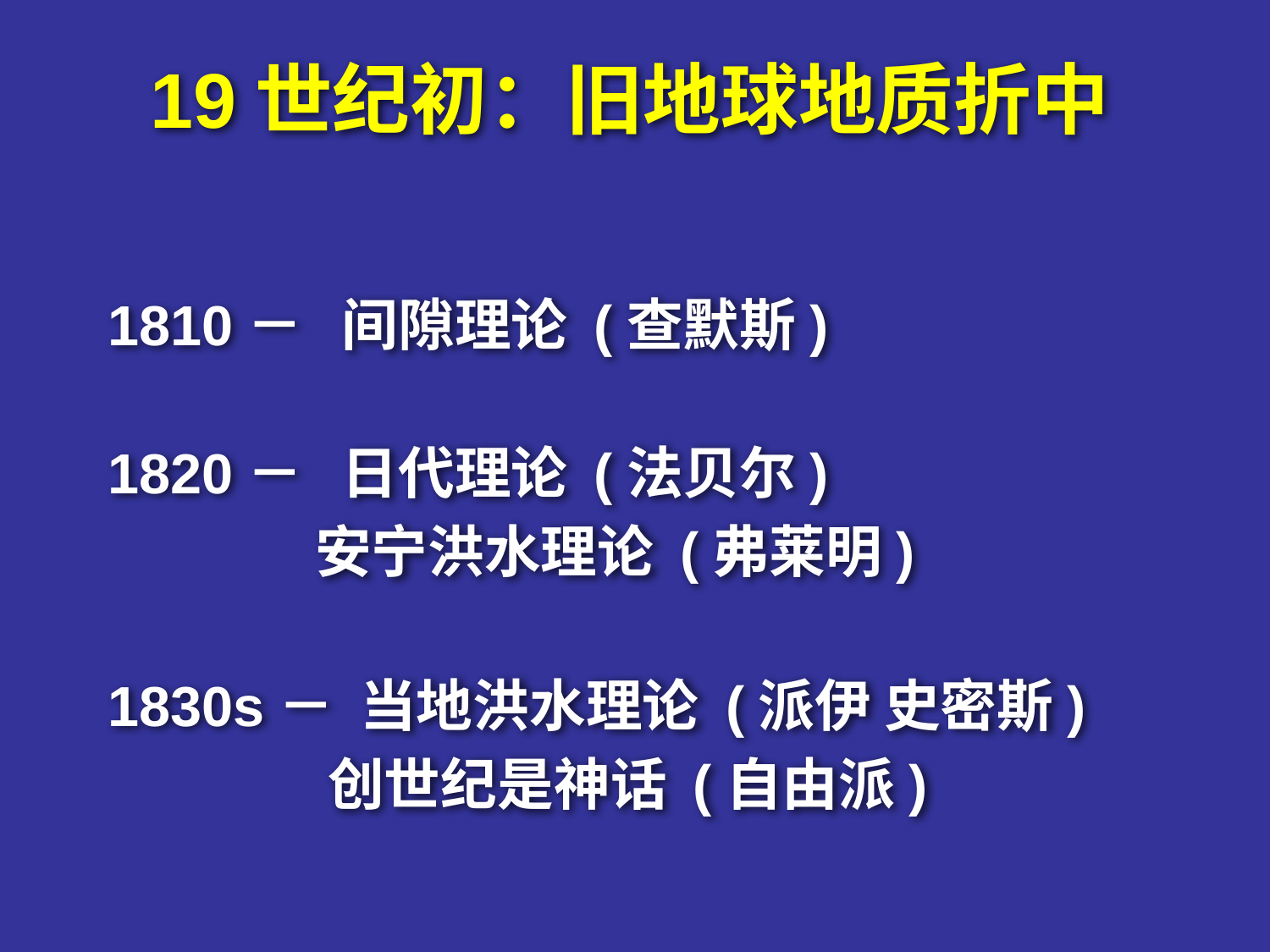

# Genesis & Geology: 19C #1
19世纪初：旧地球地质折中
1810－   间隙理论 (查默斯)
1820－   日代理论 (法贝尔)
               安宁洪水理论 (弗莱明)
1830s－  当地洪水理论 (派伊 史密斯)
                创世纪是神话 (自由派)